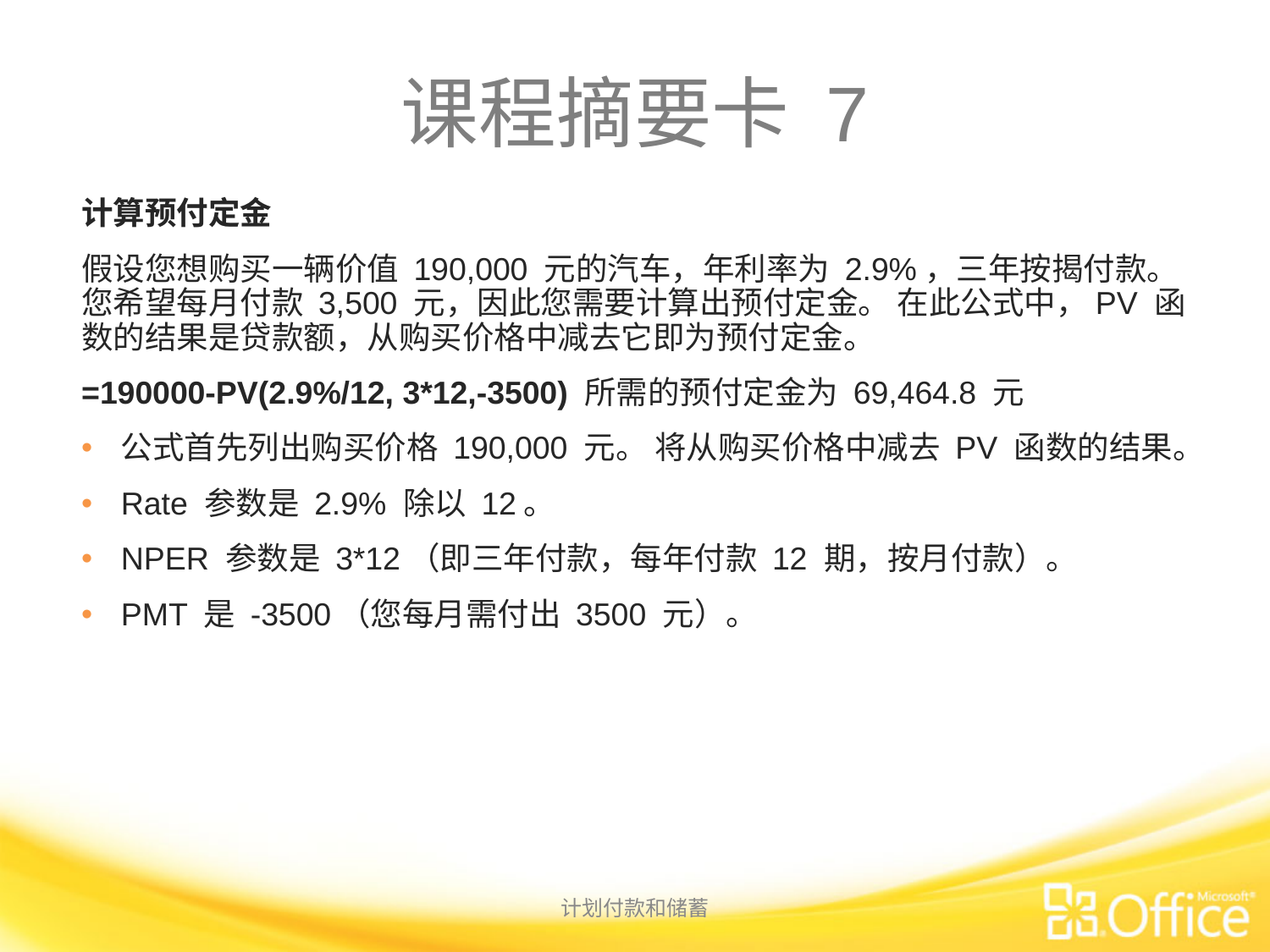

# 课程摘要卡 7
计算预付定金
假设您想购买一辆价值 190,000 元的汽车，年利率为 2.9%，三年按揭付款。 您希望每月付款 3,500 元，因此您需要计算出预付定金。 在此公式中，PV 函数的结果是贷款额，从购买价格中减去它即为预付定金。
=190000-PV(2.9%/12, 3*12,-3500) 所需的预付定金为 69,464.8 元
公式首先列出购买价格 190,000 元。 将从购买价格中减去 PV 函数的结果。
Rate 参数是 2.9% 除以 12。
NPER 参数是 3*12（即三年付款，每年付款 12 期，按月付款）。
PMT 是 -3500（您每月需付出 3500 元）。

计划付款和储蓄